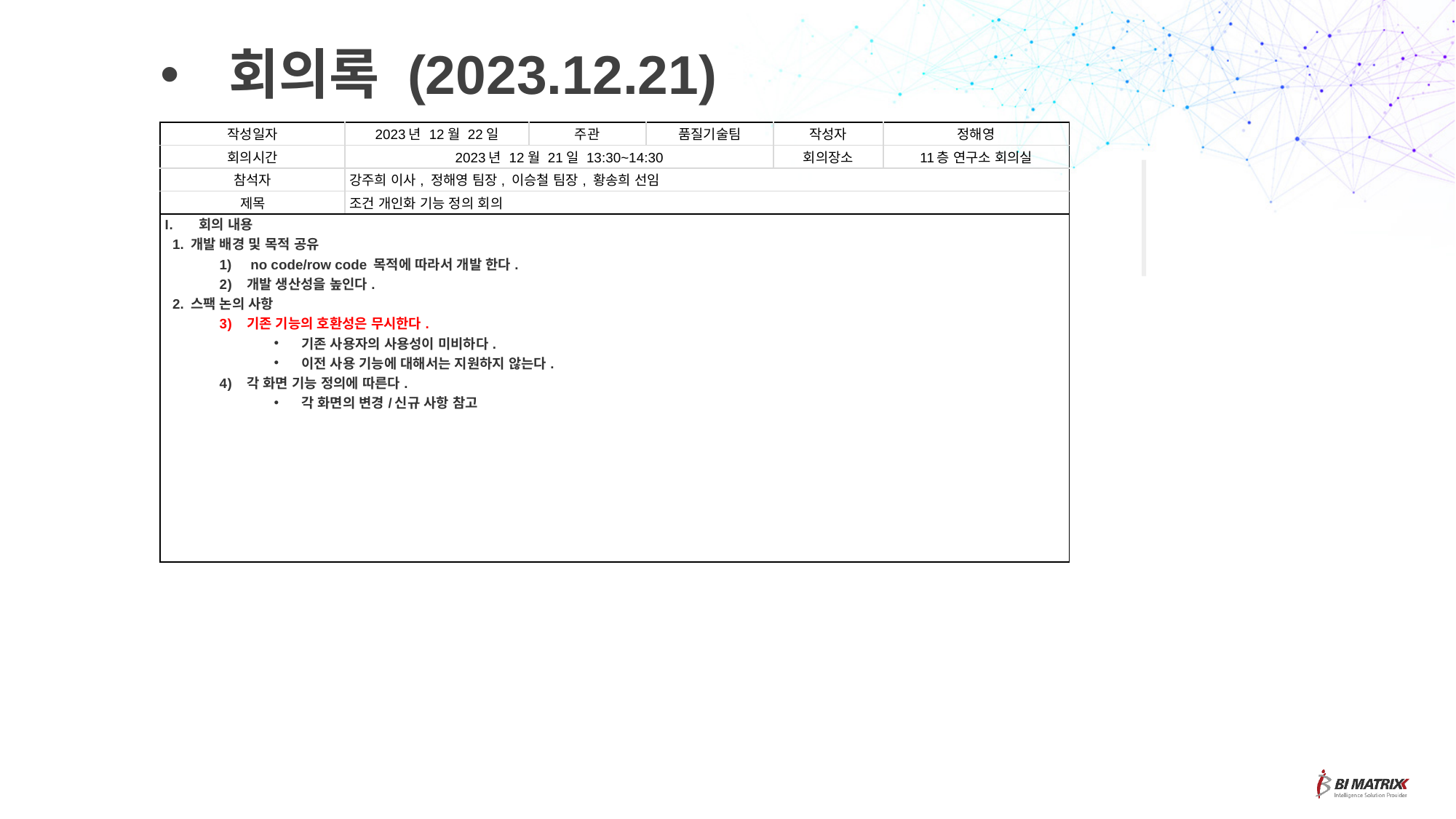

회의록 (2023.12.21)

| 작성일자 | 2023년 12월 22일 | 주관 | 품질기술팀 | 작성자 | 정해영 |
| --- | --- | --- | --- | --- | --- |
| 회의시간 | 2023년 12월 21일 13:30~14:30 |  |  | 회의장소 | 11층 연구소 회의실 |
| 참석자 | 강주희 이사, 정해영 팀장, 이승철 팀장, 황송희 선임 |  |  |  |  |
| 제목 | 조건 개인화 기능 정의 회의 |  |  |  |  |
| 회의 내용 1. 개발 배경 및 목적 공유 no code/row code 목적에 따라서 개발 한다. 개발 생산성을 높인다. 2. 스팩 논의 사항 기존 기능의 호환성은 무시한다. 기존 사용자의 사용성이 미비하다. 이전 사용 기능에 대해서는 지원하지 않는다. 각 화면 기능 정의에 따른다. 각 화면의 변경/신규 사항 참고 |  |  |  |  |  |